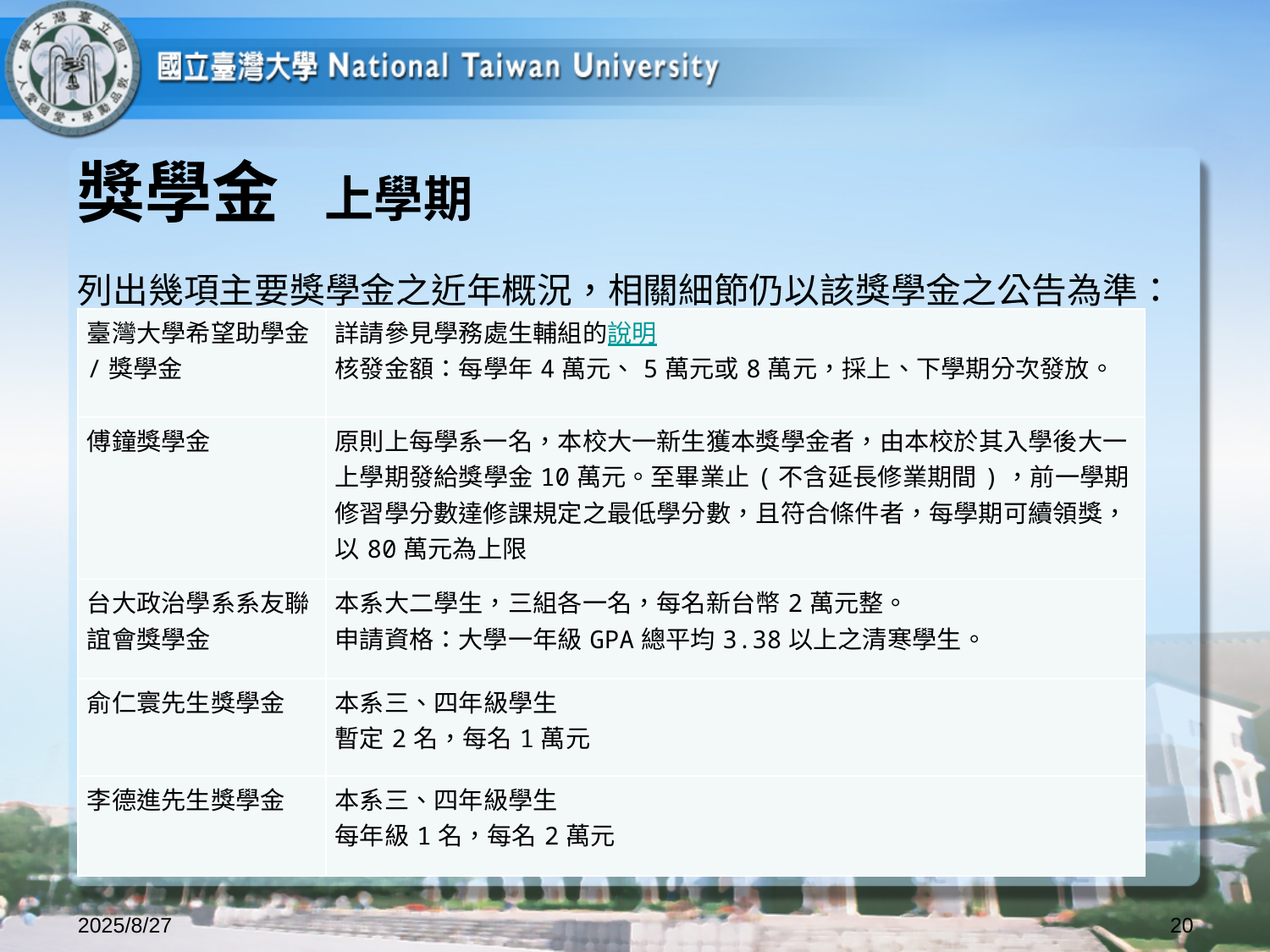

# 獎學金   上學期
列出幾項主要獎學金之近年概況，相關細節仍以該獎學金之公告為準：

| 臺灣大學希望助學金/獎學金 | 詳請參見學務處生輔組的說明 核發金額：每學年4萬元、5萬元或8萬元，採上、下學期分次發放。 |
| --- | --- |
| 傅鐘獎學金 | 原則上每學系一名，本校大一新生獲本獎學金者，由本校於其入學後大一上學期發給獎學金10萬元。至畢業止(不含延長修業期間)，前一學期修習學分數達修課規定之最低學分數，且符合條件者，每學期可續領獎，以80萬元為上限 |
| 台大政治學系系友聯誼會獎學金 | 本系大二學生，三組各一名，每名新台幣2萬元整。 申請資格：大學一年級GPA總平均3.38以上之清寒學生。 |
| 俞仁寰先生獎學金 | 本系三、四年級學生 暫定2名，每名1萬元 |
| 李德進先生獎學金 | 本系三、四年級學生 每年級1名，每名2萬元 |
2025/8/27
20